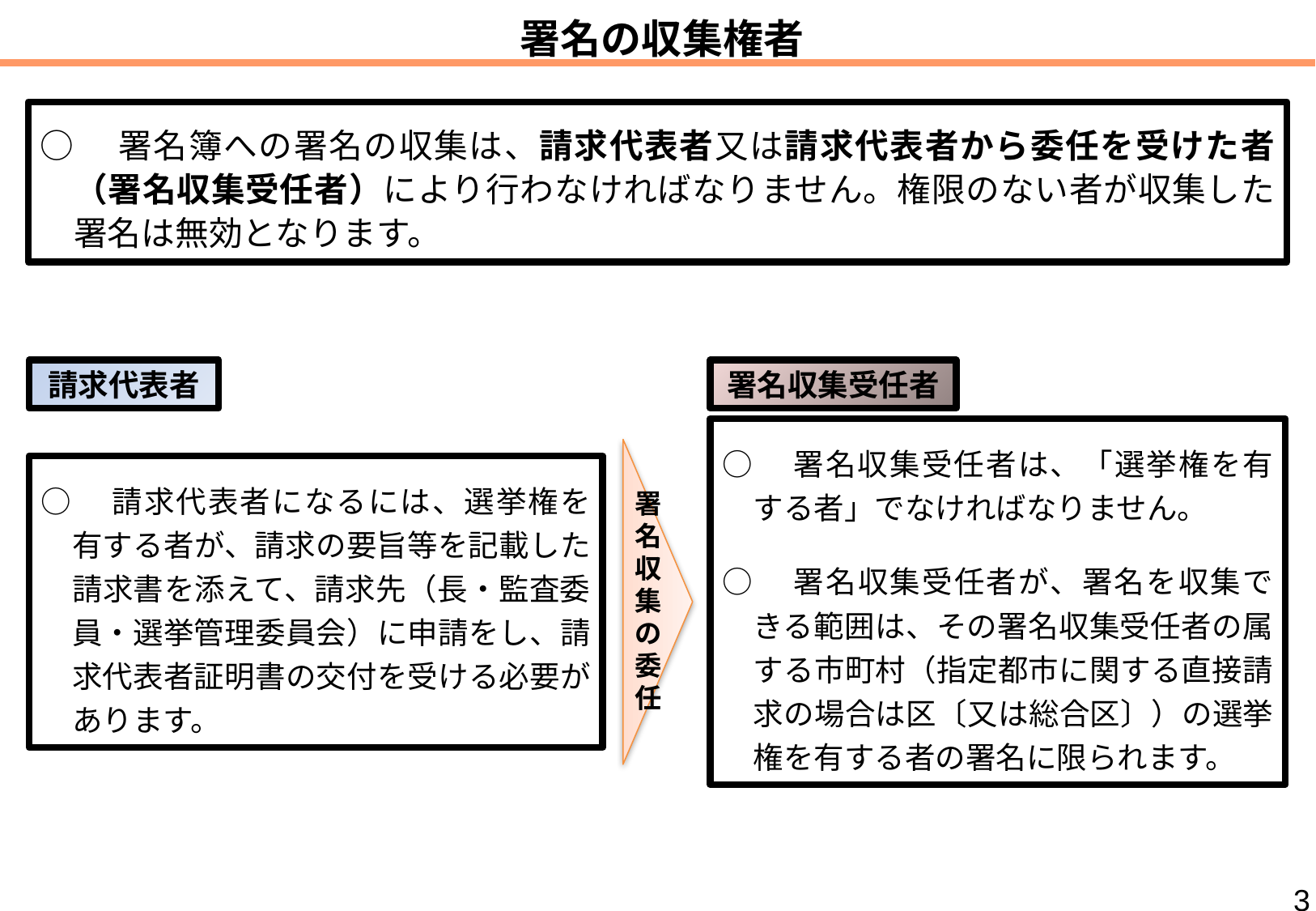

署名の収集権者
○　署名簿への署名の収集は、請求代表者又は請求代表者から委任を受けた者（署名収集受任者）により行わなければなりません。権限のない者が収集した署名は無効となります。
請求代表者
署名収集受任者
○　署名収集受任者は、「選挙権を有する者」でなければなりません。
○　署名収集受任者が、署名を収集できる範囲は、その署名収集受任者の属する市町村（指定都市に関する直接請求の場合は区〔又は総合区〕）の選挙権を有する者の署名に限られます。
○　請求代表者になるには、選挙権を有する者が、請求の要旨等を記載した請求書を添えて、請求先（長・監査委員・選挙管理委員会）に申請をし、請求代表者証明書の交付を受ける必要があります。
署名収集の委任

3